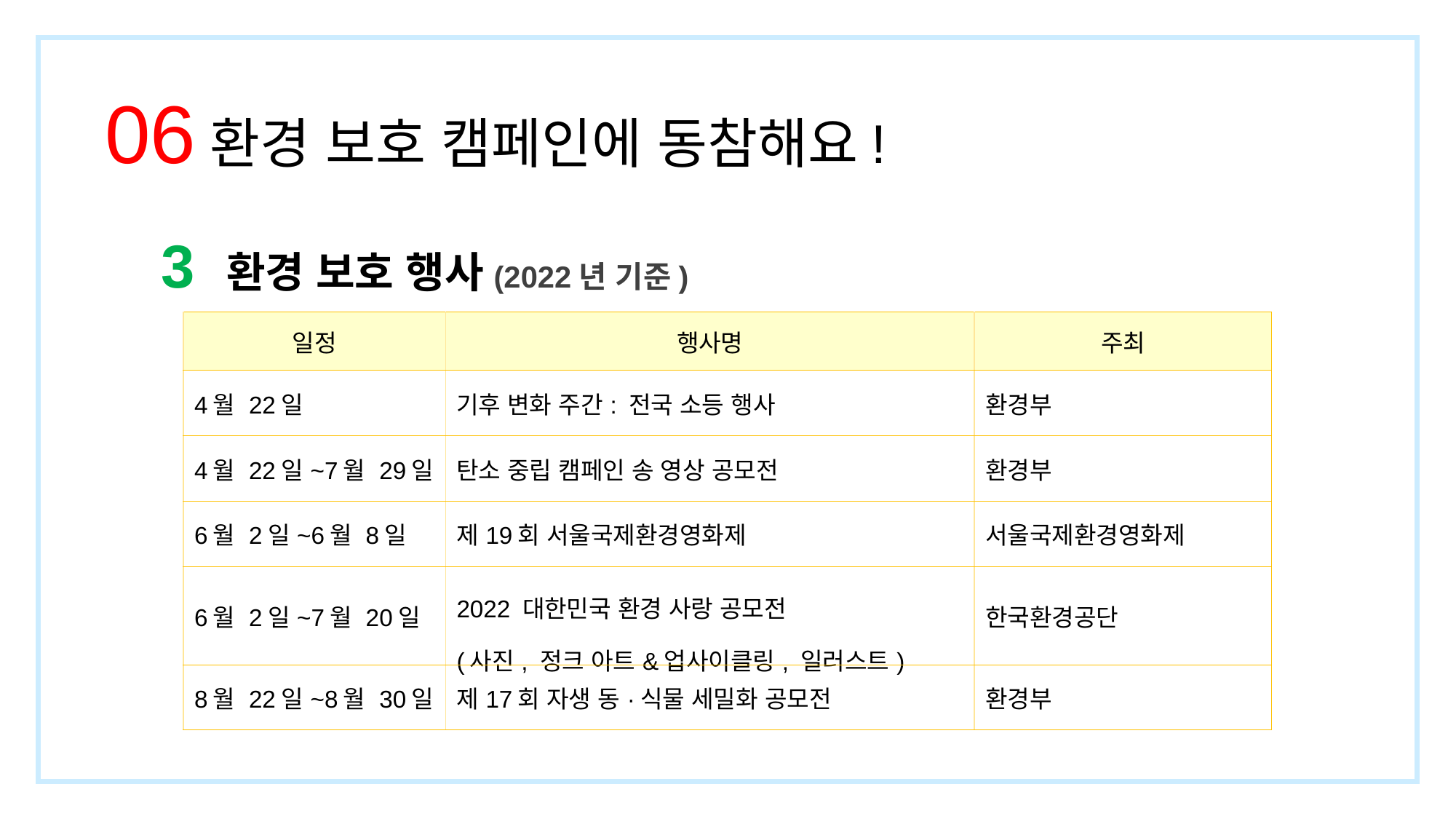

06 환경 보호 캠페인에 동참해요!
3 환경 보호 행사(2022년 기준)
| 일정 | 행사명 | 주최 |
| --- | --- | --- |
| 4월 22일 | 기후 변화 주간: 전국 소등 행사 | 환경부 |
| 4월 22일~7월 29일 | 탄소 중립 캠페인 송 영상 공모전 | 환경부 |
| 6월 2일~6월 8일 | 제19회 서울국제환경영화제 | 서울국제환경영화제 |
| 6월 2일~7월 20일 | 2022 대한민국 환경 사랑 공모전 (사진, 정크 아트&업사이클링, 일러스트) | 한국환경공단 |
| 8월 22일~8월 30일 | 제17회 자생 동·식물 세밀화 공모전 | 환경부 |